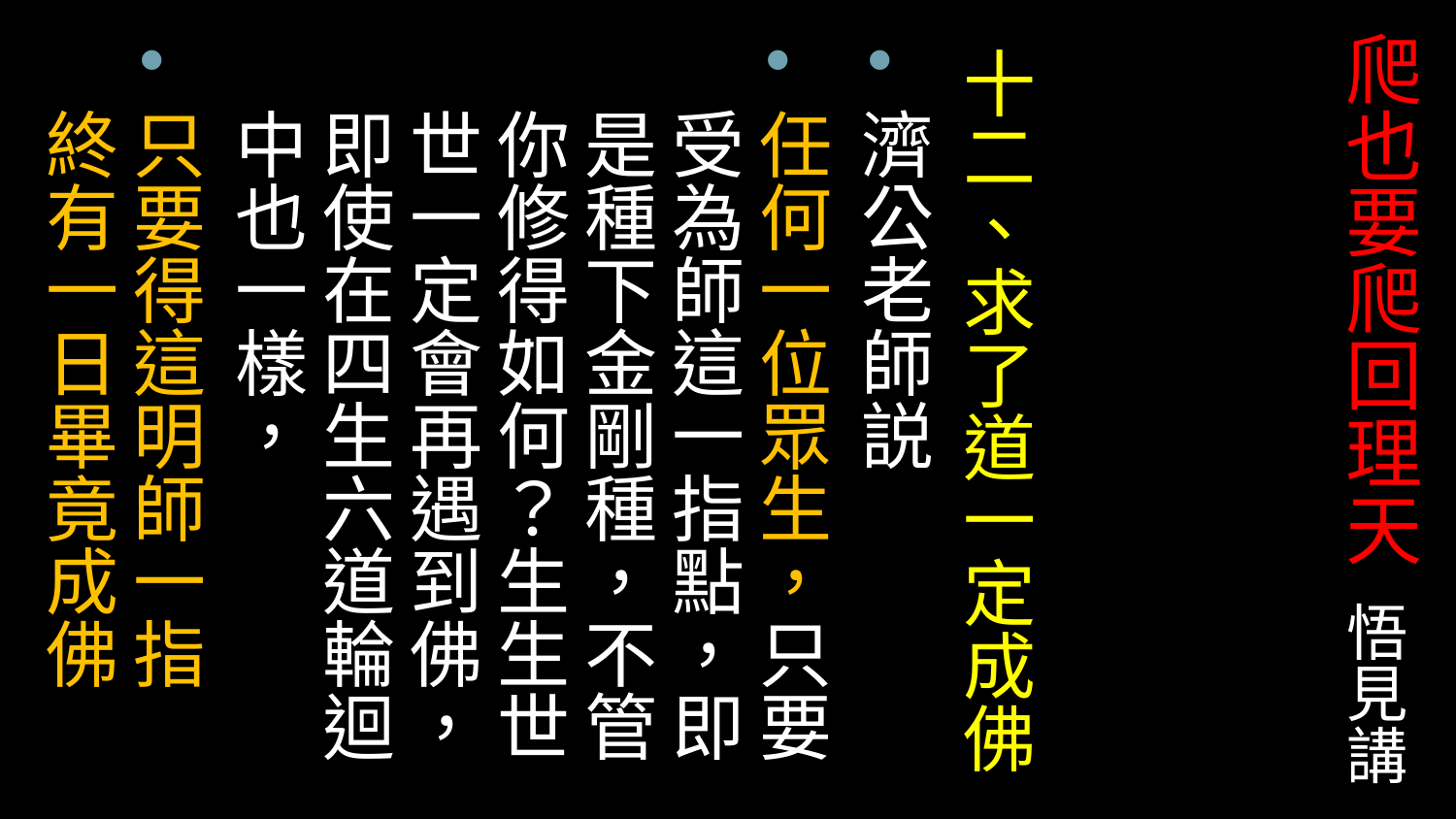

# 爬也要爬回理天  悟見講
十二、求了道一定成佛
濟公老師説
任何一位眾生，只要受為師這一指點，即是種下金剛種，不管你修得如何？生生世世一定會再遇到佛，即使在四生六道輪迴中也一樣，
只要得這明師一指　
終有一日畢竟成佛